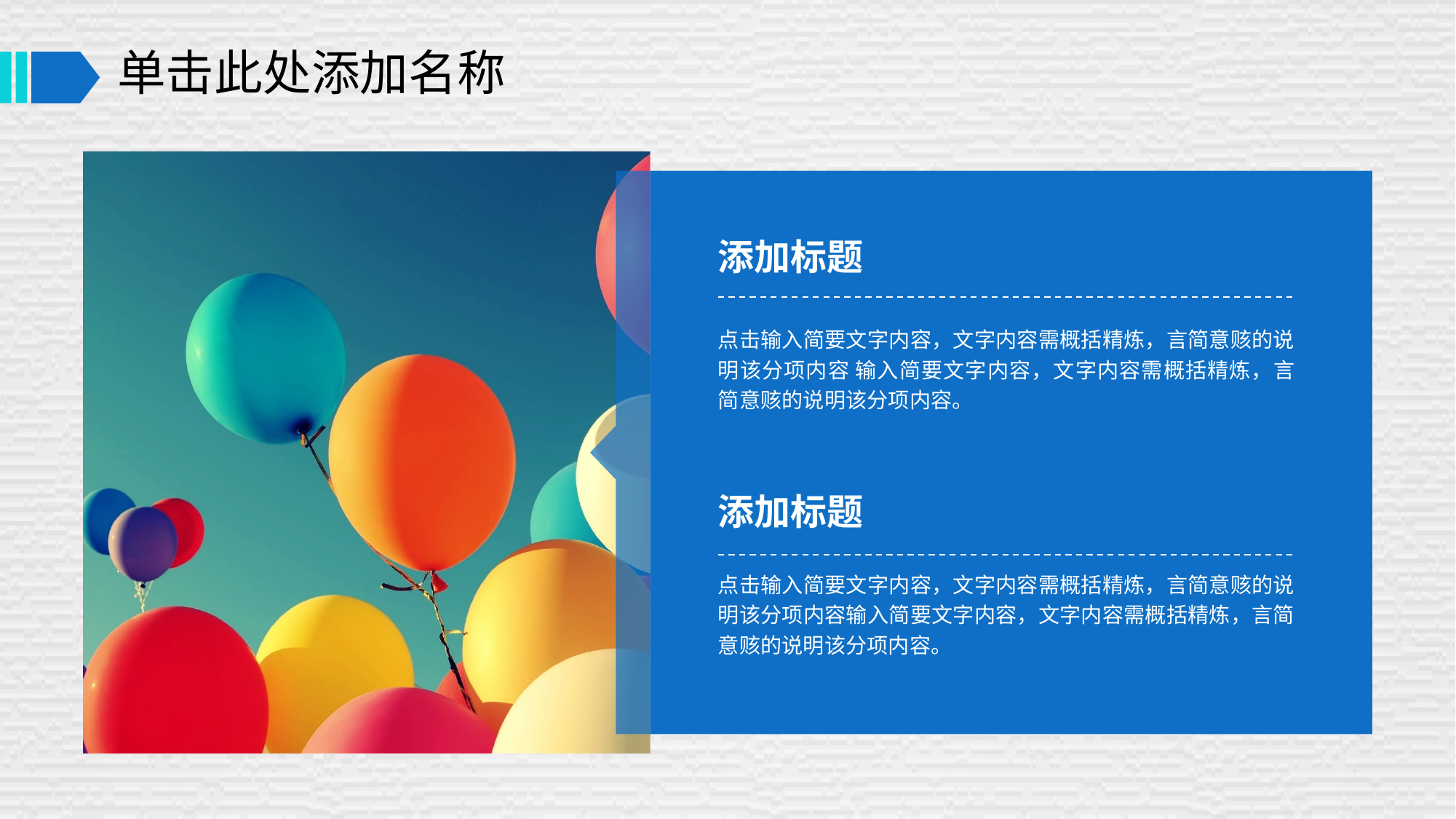

# 单击此处添加名称

添加标题
点击输入简要文字内容，文字内容需概括精炼，言简意赅的说明该分项内容 输入简要文字内容，文字内容需概括精炼，言简意赅的说明该分项内容。
添加标题
点击输入简要文字内容，文字内容需概括精炼，言简意赅的说明该分项内容输入简要文字内容，文字内容需概括精炼，言简意赅的说明该分项内容。